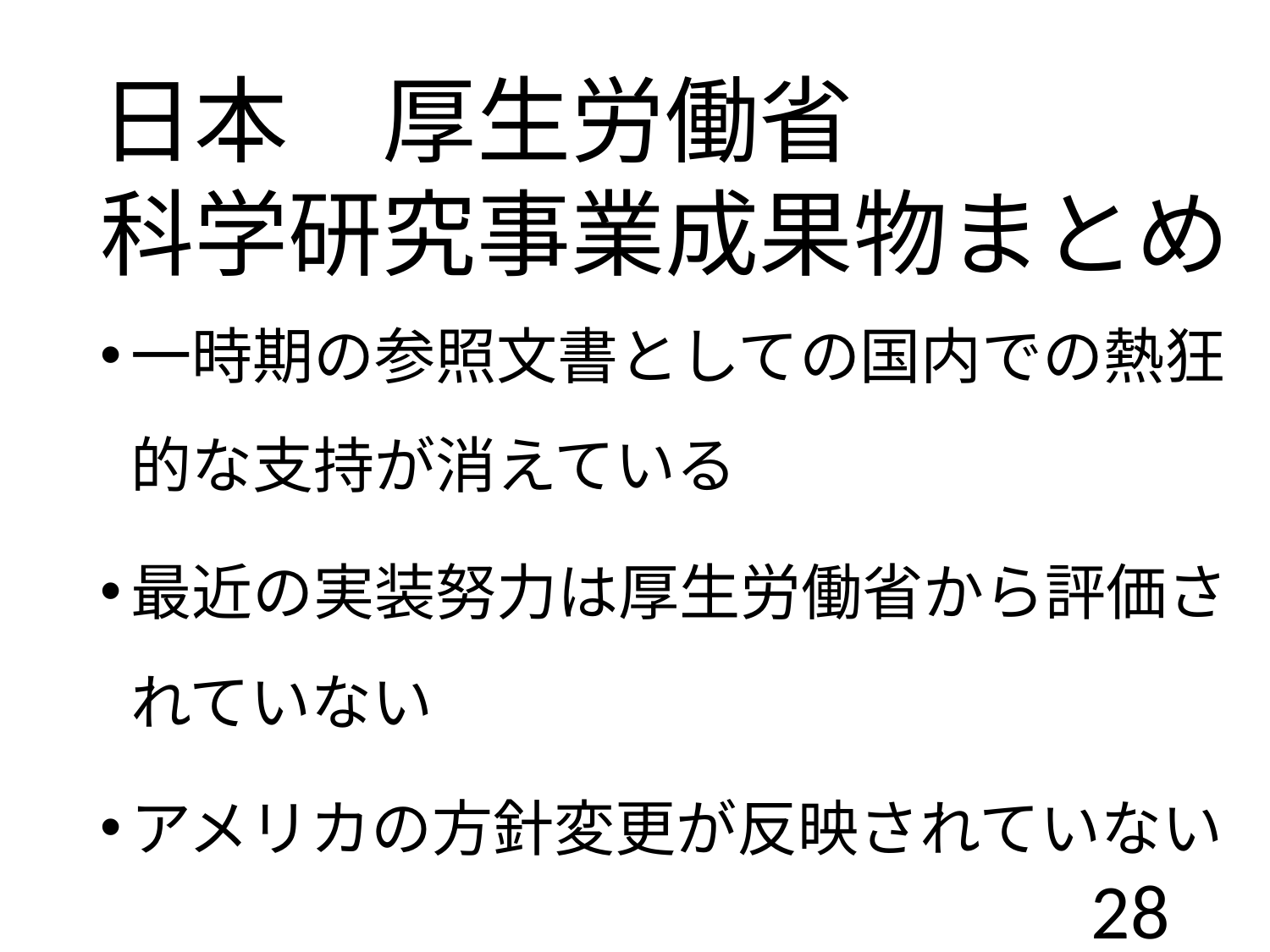

# 日本　厚生労働省      　   科学研究事業成果物まとめ
一時期の参照文書としての国内での熱狂的な支持が消えている
最近の実装努力は厚生労働省から評価されていない
アメリカの方針変更が反映されていない

28